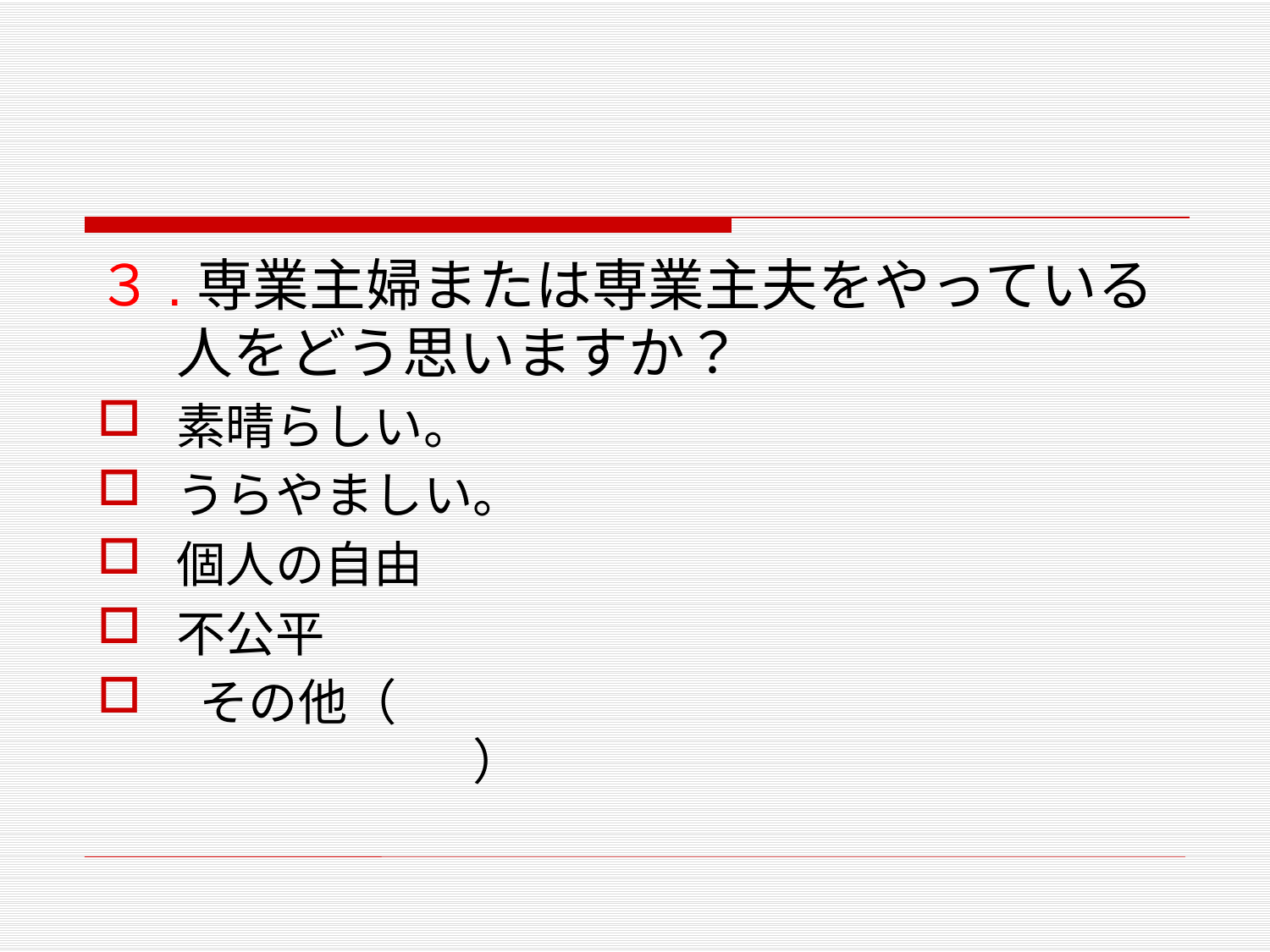

３.専業主婦または専業主夫をやっている人をどう思いますか？
素晴らしい。
うらやましい。
個人の自由
不公平
 その他（　　　　　　　　　　　　　　　　　　　　　）